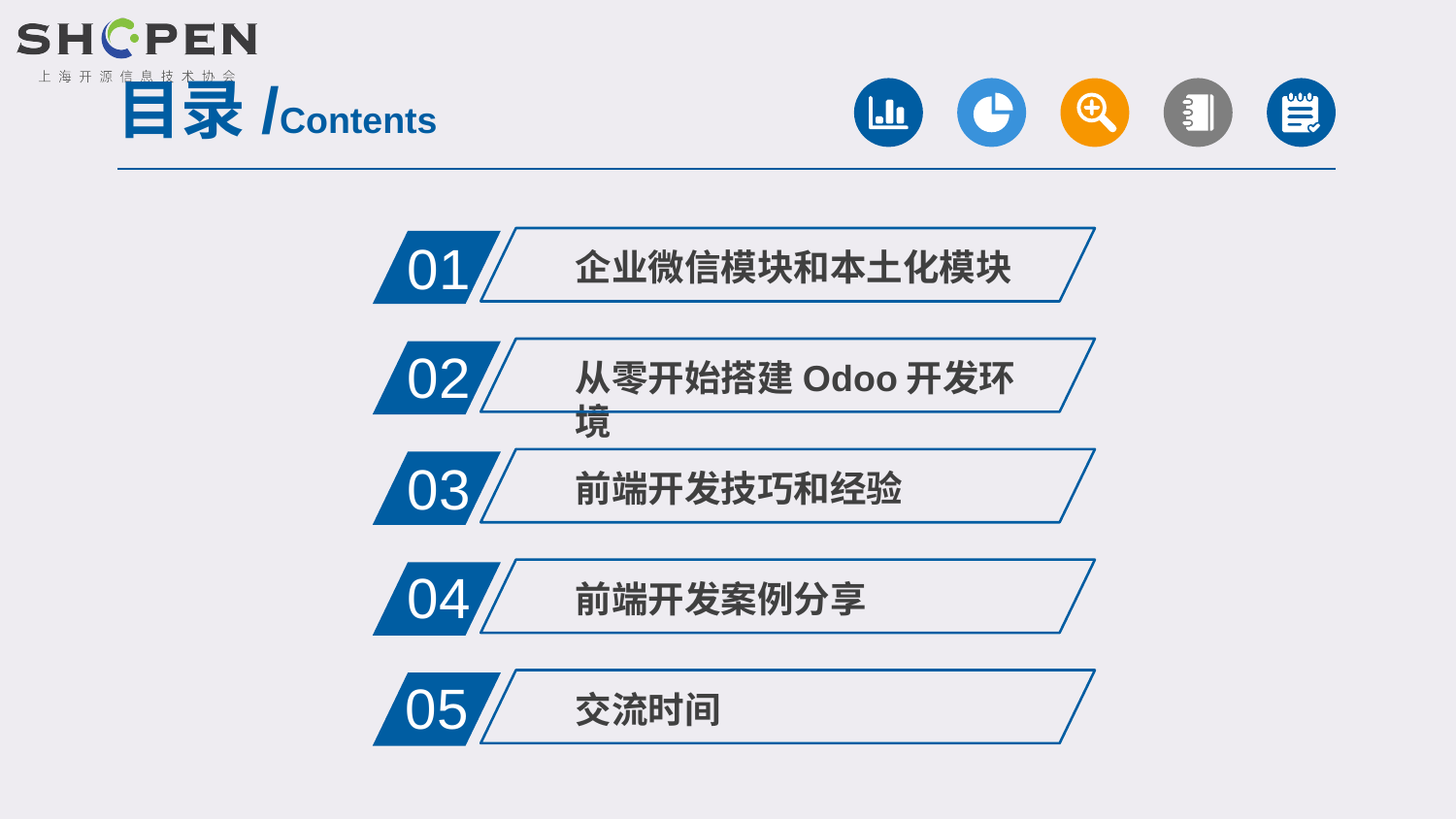

目录/Contents

01

企业微信模块和本土化模块
02

从零开始搭建Odoo开发环境
03

前端开发技巧和经验
04

前端开发案例分享
05

交流时间